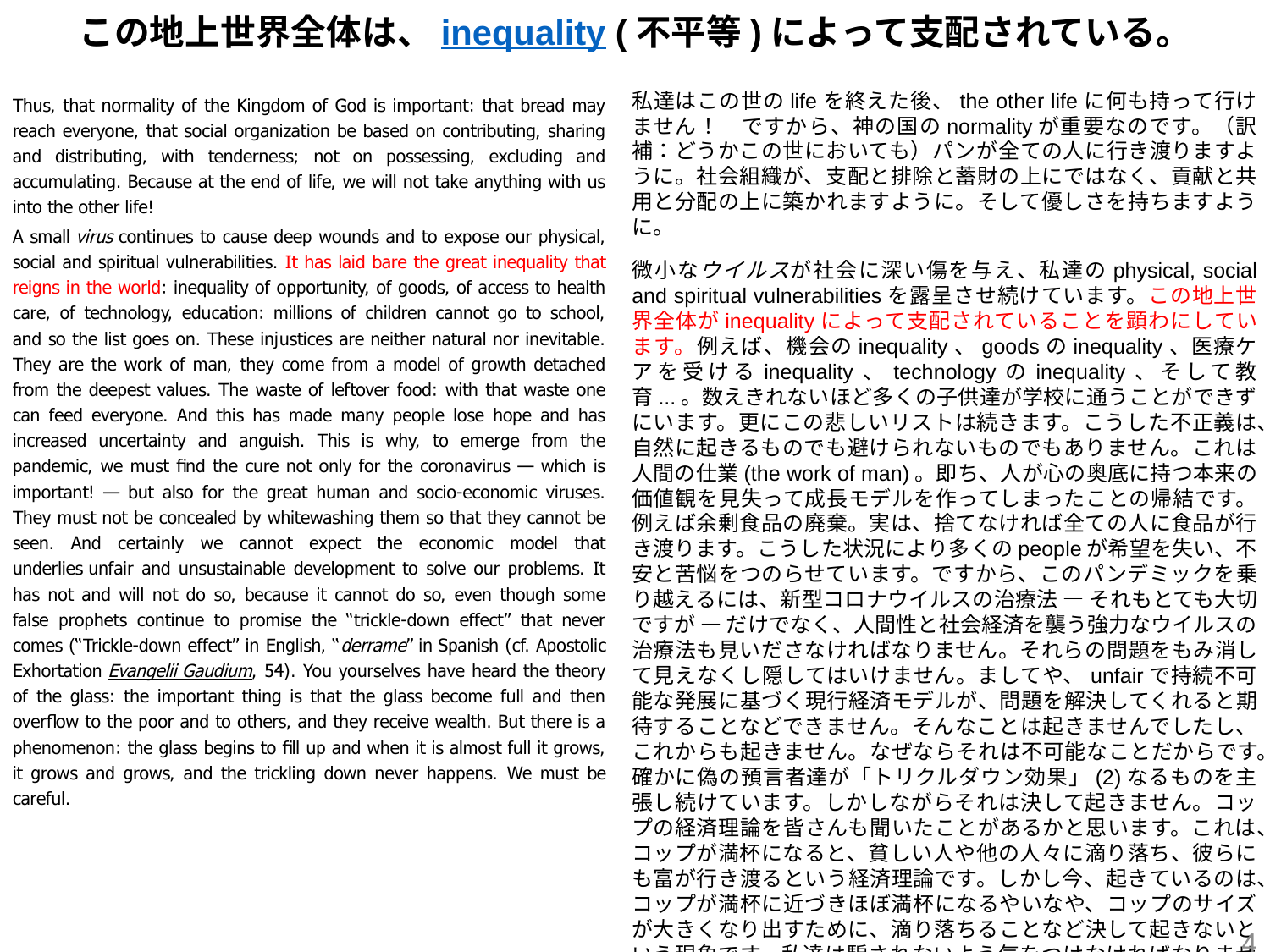

# この地上世界全体は、inequality (不平等)によって支配されている。
私達はこの世のlifeを終えた後、the other lifeに何も持って行けません！　ですから、神の国のnormalityが重要なのです。（訳補：どうかこの世においても）パンが全ての人に行き渡りますように。社会組織が、支配と排除と蓄財の上にではなく、貢献と共用と分配の上に築かれますように。そして優しさを持ちますように。
微小なウイルスが社会に深い傷を与え、私達のphysical, social and spiritual vulnerabilitiesを露呈させ続けています。この地上世界全体がinequalityによって支配されていることを顕わにしています。例えば、機会のinequality、goodsのinequality、医療ケアを受けるinequality、technologyのinequality、そして教育...。数えきれないほど多くの子供達が学校に通うことができずにいます。更にこの悲しいリストは続きます。こうした不正義は、自然に起きるものでも避けられないものでもありません。これは人間の仕業(the work of man)。即ち、人が心の奥底に持つ本来の価値観を見失って成長モデルを作ってしまったことの帰結です。例えば余剰食品の廃棄。実は、捨てなければ全ての人に食品が行き渡ります。こうした状況により多くのpeopleが希望を失い、不安と苦悩をつのらせています。ですから、このパンデミックを乗り越えるには、新型コロナウイルスの治療法 ― それもとても大切ですが ― だけでなく、人間性と社会経済を襲う強力なウイルスの治療法も見いださなければなりません。それらの問題をもみ消して見えなくし隠してはいけません。ましてや、unfairで持続不可能な発展に基づく現行経済モデルが、問題を解決してくれると期待することなどできません。そんなことは起きませんでしたし、これからも起きません。なぜならそれは不可能なことだからです。確かに偽の預言者達が「トリクルダウン効果」(2)なるものを主張し続けています。しかしながらそれは決して起きません。コップの経済理論を皆さんも聞いたことがあるかと思います。これは、コップが満杯になると、貧しい人や他の人々に滴り落ち、彼らにも富が行き渡るという経済理論です。しかし今、起きているのは、コップが満杯に近づきほぼ満杯になるやいなや、コップのサイズが大きくなり出すために、滴り落ちることなど決して起きないという現象です。私達は騙されないよう気をつけなければなりません。

Thus, that normality of the Kingdom of God is important: that bread may reach everyone, that social organization be based on contributing, sharing and distributing, with tenderness; not on possessing, excluding and accumulating. Because at the end of life, we will not take anything with us into the other life!
A small virus continues to cause deep wounds and to expose our physical, social and spiritual vulnerabilities. It has laid bare the great inequality that reigns in the world: inequality of opportunity, of goods, of access to health care, of technology, education: millions of children cannot go to school, and so the list goes on. These injustices are neither natural nor inevitable. They are the work of man, they come from a model of growth detached from the deepest values. The waste of leftover food: with that waste one can feed everyone. And this has made many people lose hope and has increased uncertainty and anguish. This is why, to emerge from the pandemic, we must find the cure not only for the coronavirus — which is important! — but also for the great human and socio-economic viruses. They must not be concealed by whitewashing them so that they cannot be seen. And certainly we cannot expect the economic model that underlies unfair and unsustainable development to solve our problems. It has not and will not do so, because it cannot do so, even though some false prophets continue to promise the “trickle-down effect” that never comes (“Trickle-down effect” in English, “derrame” in Spanish (cf. Apostolic Exhortation Evangelii Gaudium, 54). You yourselves have heard the theory of the glass: the important thing is that the glass become full and then overflow to the poor and to others, and they receive wealth. But there is a phenomenon: the glass begins to fill up and when it is almost full it grows, it grows and grows, and the trickling down never happens. We must be careful.

4